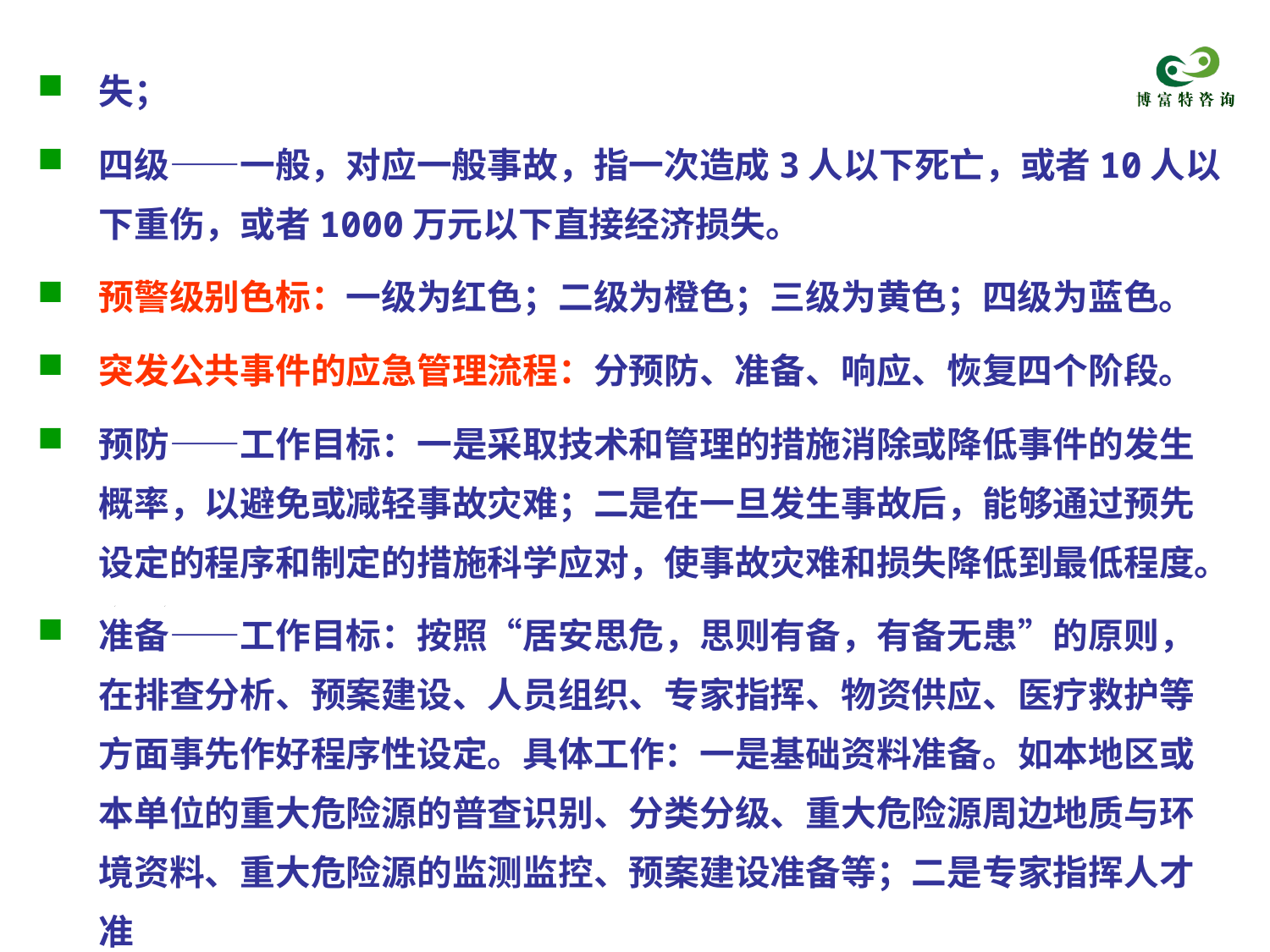

失；
四级――一般，对应一般事故，指一次造成3人以下死亡，或者10人以下重伤，或者1000万元以下直接经济损失。
预警级别色标：一级为红色；二级为橙色；三级为黄色；四级为蓝色。
突发公共事件的应急管理流程：分预防、准备、响应、恢复四个阶段。
预防――工作目标：一是采取技术和管理的措施消除或降低事件的发生概率，以避免或减轻事故灾难；二是在一旦发生事故后，能够通过预先设定的程序和制定的措施科学应对，使事故灾难和损失降低到最低程度。
准备――工作目标：按照“居安思危，思则有备，有备无患”的原则，在排查分析、预案建设、人员组织、专家指挥、物资供应、医疗救护等方面事先作好程序性设定。具体工作：一是基础资料准备。如本地区或本单位的重大危险源的普查识别、分类分级、重大危险源周边地质与环境资料、重大危险源的监测监控、预案建设准备等；二是专家指挥人才准